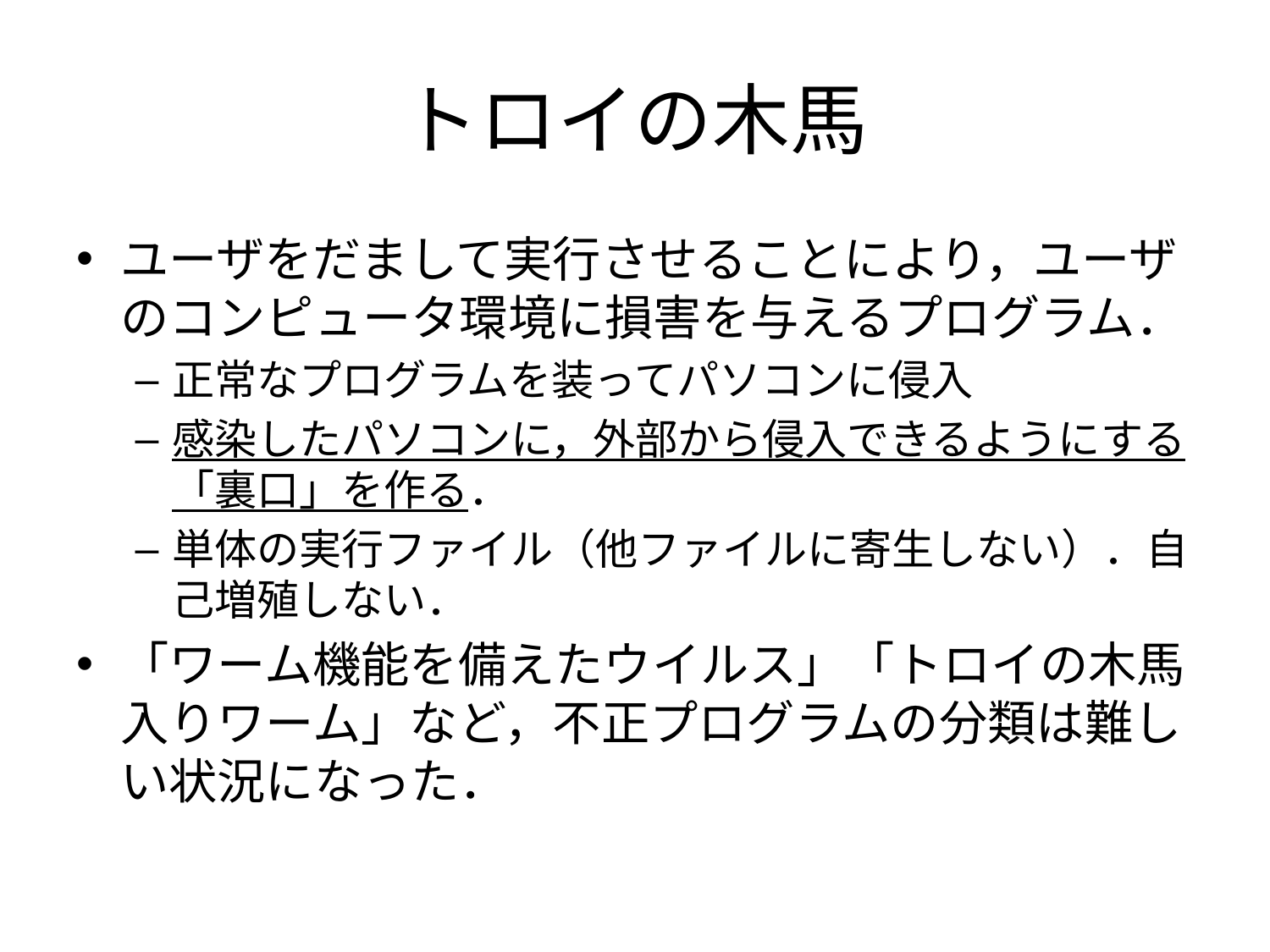

# トロイの木馬
ユーザをだまして実行させることにより，ユーザのコンピュータ環境に損害を与えるプログラム．
正常なプログラムを装ってパソコンに侵入
感染したパソコンに，外部から侵入できるようにする「裏口」を作る．
単体の実行ファイル（他ファイルに寄生しない）．自己増殖しない．
「ワーム機能を備えたウイルス」「トロイの木馬入りワーム」など，不正プログラムの分類は難しい状況になった．